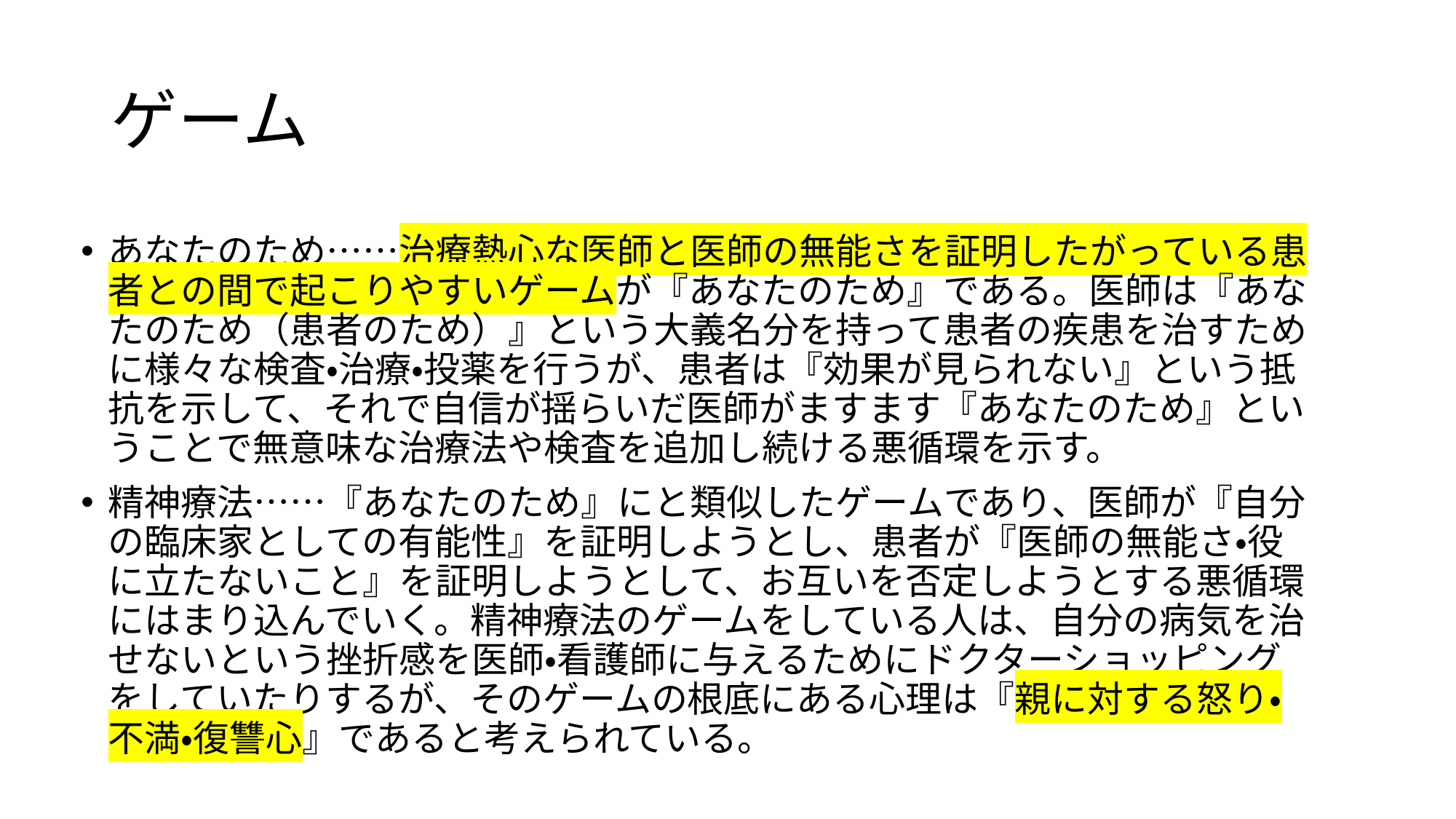

# ゲーム

あなたのため……治療熱心な医師と医師の無能さを証明したがっている患者との間で起こりやすいゲームが『あなたのため』である。医師は『あなたのため（患者のため）』という大義名分を持って患者の疾患を治すために様々な検査・治療・投薬を行うが、患者は『効果が見られない』という抵抗を示して、それで自信が揺らいだ医師がますます『あなたのため』ということで無意味な治療法や検査を追加し続ける悪循環を示す。
精神療法……『あなたのため』にと類似したゲームであり、医師が『自分の臨床家としての有能性』を証明しようとし、患者が『医師の無能さ・役に立たないこと』を証明しようとして、お互いを否定しようとする悪循環にはまり込んでいく。精神療法のゲームをしている人は、自分の病気を治せないという挫折感を医師・看護師に与えるためにドクターショッピングをしていたりするが、そのゲームの根底にある心理は『親に対する怒り・不満・復讐心』であると考えられている。